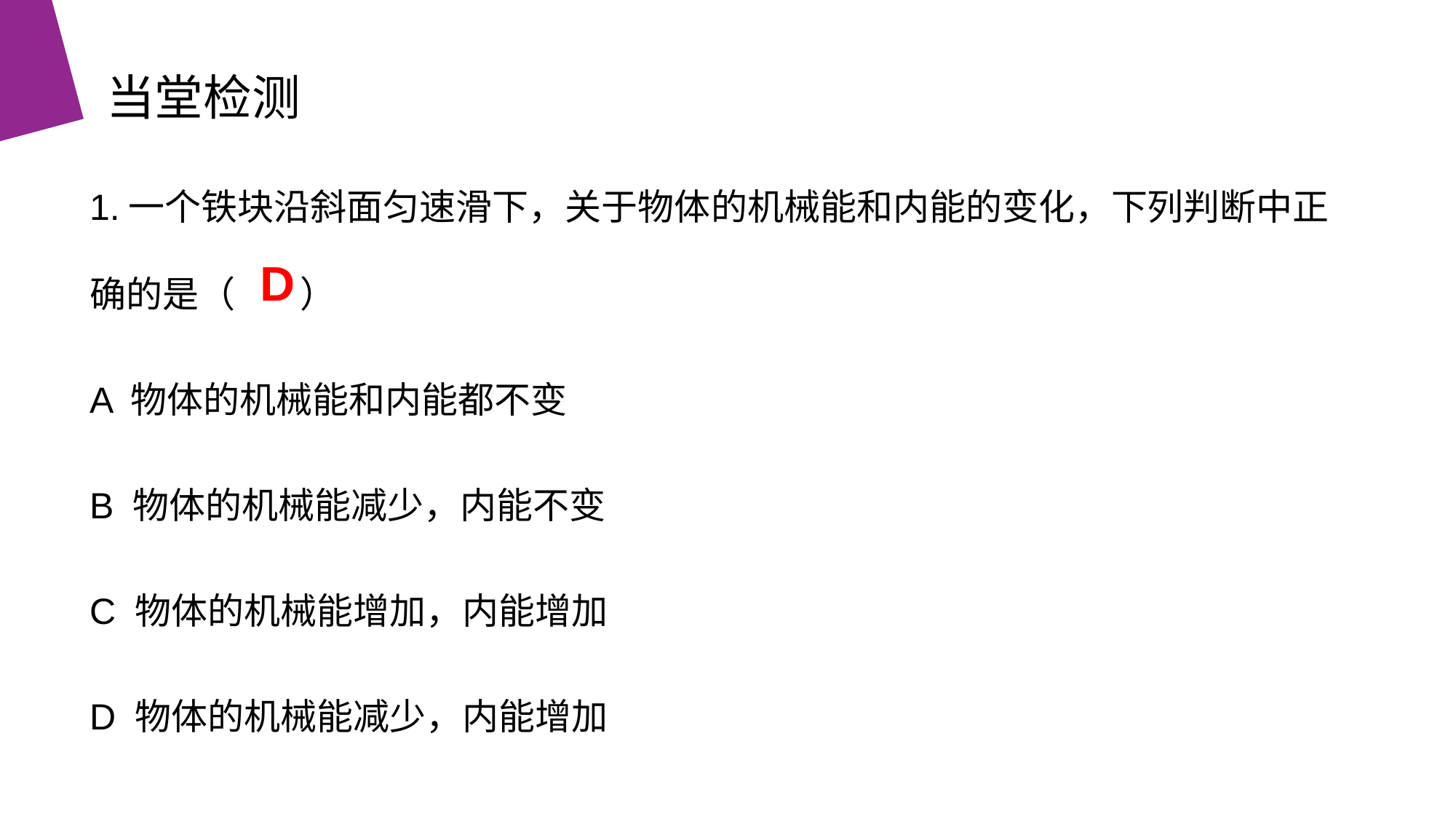

当堂检测
1.一个铁块沿斜面匀速滑下，关于物体的机械能和内能的变化，下列判断中正确的是（        ）
A 物体的机械能和内能都不变
B 物体的机械能减少，内能不变
C 物体的机械能增加，内能增加
D 物体的机械能减少，内能增加
D